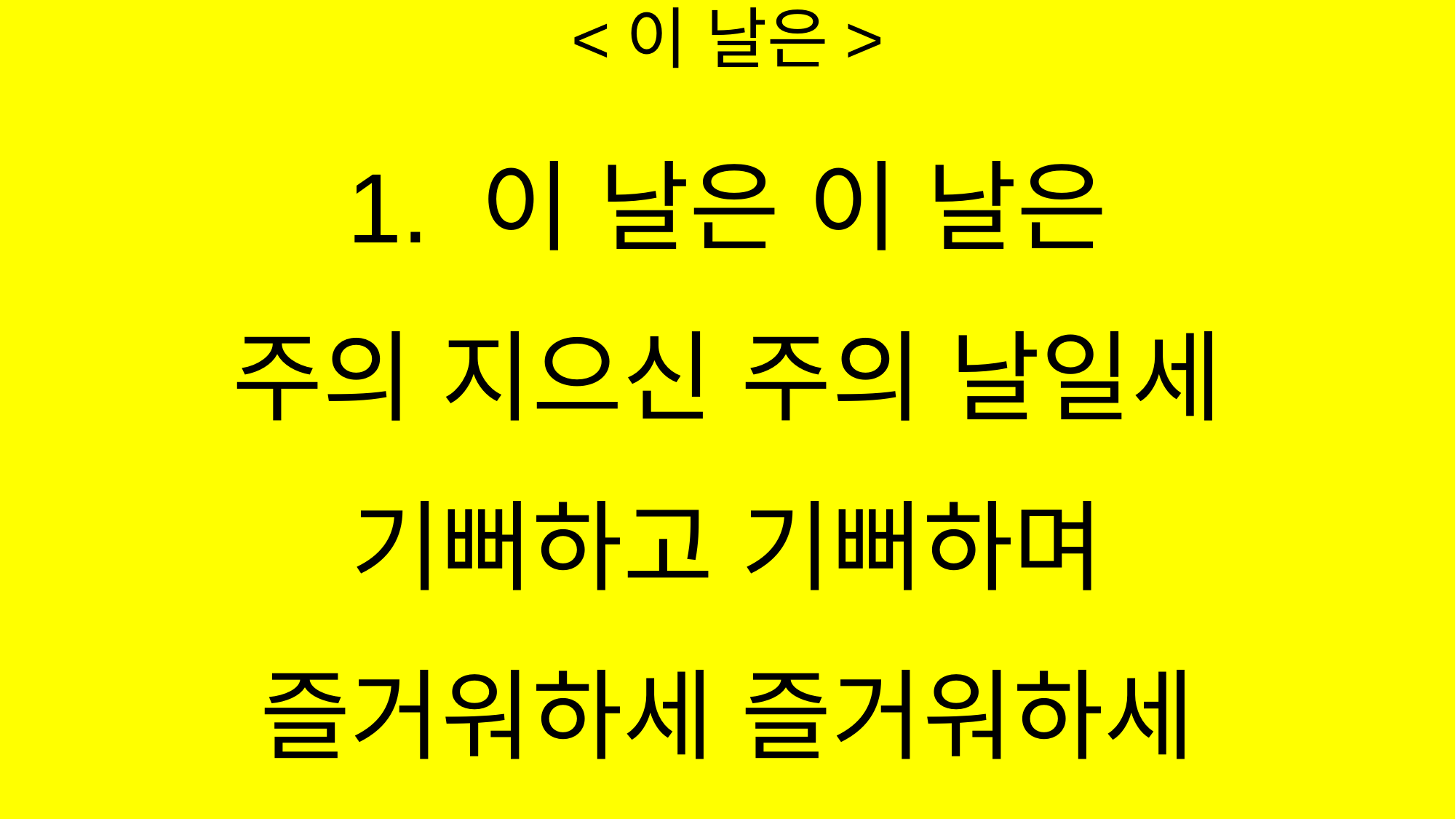

# <이 날은>
1. 이 날은 이 날은

주의 지으신 주의 날일세

기뻐하고 기뻐하며

즐거워하세 즐거워하세